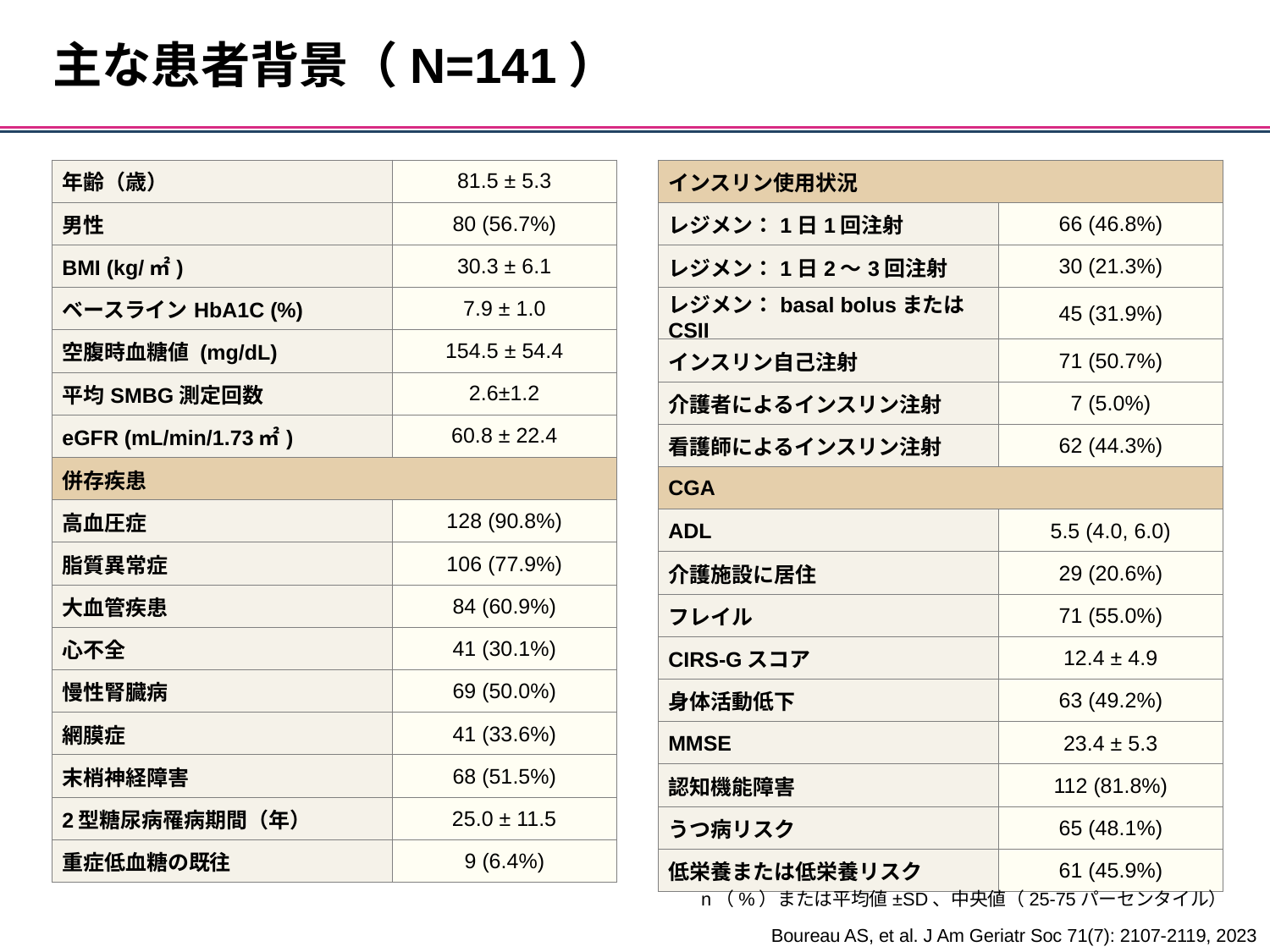

主な患者背景（N=141）
| 年齢（歳） | 81.5 ± 5.3 |
| --- | --- |
| 男性 | 80 (56.7%) |
| BMI (kg/㎡) | 30.3 ± 6.1 |
| ベースラインHbA1C (%) | 7.9 ± 1.0 |
| 空腹時血糖値 (mg/dL) | 154.5 ± 54.4 |
| 平均SMBG測定回数 | 2.6±1.2 |
| eGFR (mL/min/1.73㎡) | 60.8 ± 22.4 |
| 併存疾患 |  |
| 高血圧症 | 128 (90.8%) |
| 脂質異常症 | 106 (77.9%) |
| 大血管疾患 | 84 (60.9%) |
| 心不全 | 41 (30.1%) |
| 慢性腎臓病 | 69 (50.0%) |
| 網膜症 | 41 (33.6%) |
| 末梢神経障害 | 68 (51.5%) |
| 2型糖尿病罹病期間（年） | 25.0 ± 11.5 |
| 重症低血糖の既往 | 9 (6.4%) |
| インスリン使用状況 |  |
| --- | --- |
| レジメン：1日1回注射 | 66 (46.8%) |
| レジメン：1日2～3回注射 | 30 (21.3%) |
| レジメン：basal bolusまたはCSII | 45 (31.9%) |
| インスリン自己注射 | 71 (50.7%) |
| 介護者によるインスリン注射 | 7 (5.0%) |
| 看護師によるインスリン注射 | 62 (44.3%) |
| CGA |  |
| ADL | 5.5 (4.0, 6.0) |
| 介護施設に居住 | 29 (20.6%) |
| フレイル | 71 (55.0%) |
| CIRS-Gスコア | 12.4 ± 4.9 |
| 身体活動低下 | 63 (49.2%) |
| MMSE | 23.4 ± 5.3 |
| 認知機能障害 | 112 (81.8%) |
| うつ病リスク | 65 (48.1%) |
| 低栄養または低栄養リスク | 61 (45.9%) |
n（%）または平均値±SD、中央値（25-75パーセンタイル）
Boureau AS, et al. J Am Geriatr Soc 71(7): 2107-2119, 2023